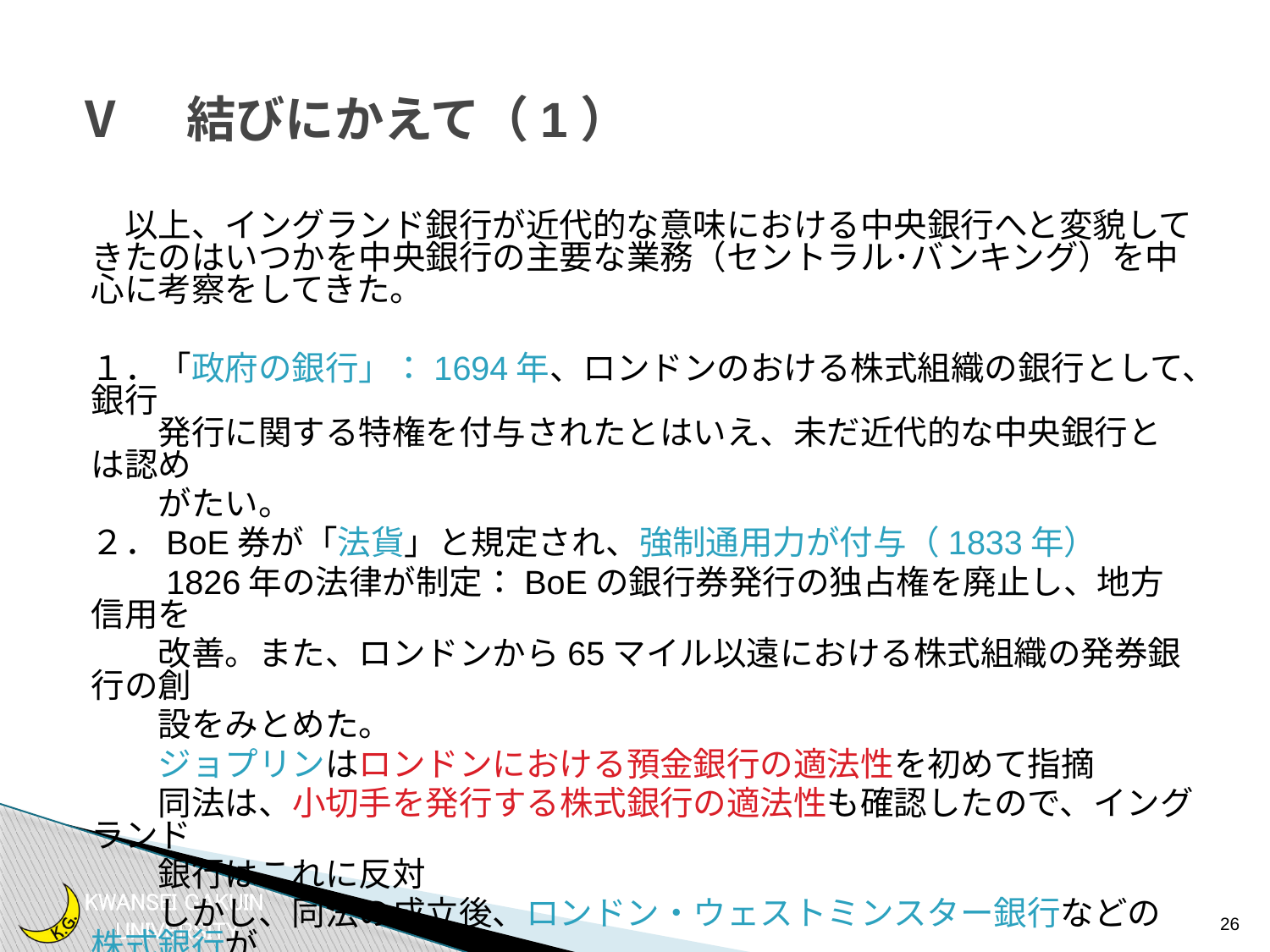

# Ⅴ　結びにかえて（1）
　以上、イングランド銀行が近代的な意味における中央銀行へと変貌してきたのはいつかを中央銀行の主要な業務（セントラル･バンキング）を中心に考察をしてきた。

１．「政府の銀行」：1694年、ロンドンのおける株式組織の銀行として、銀行
　　発行に関する特権を付与されたとはいえ、未だ近代的な中央銀行とは認め
　　がたい。
２．BoE券が「法貨」と規定され、強制通用力が付与（1833年）
　　1826年の法律が制定：BoEの銀行券発行の独占権を廃止し、地方信用を
　　改善。また、ロンドンから65マイル以遠における株式組織の発券銀行の創
　　設をみとめた。
　　ジョプリンはロンドンにおける預金銀行の適法性を初めて指摘
　　同法は、小切手を発行する株式銀行の適法性も確認したので、イングランド
　　銀行はこれに反対
　　しかし、同法の成立後、ロンドン・ウェストミンスター銀行などの株式銀行が
　　次々とロンドンに設立された
26